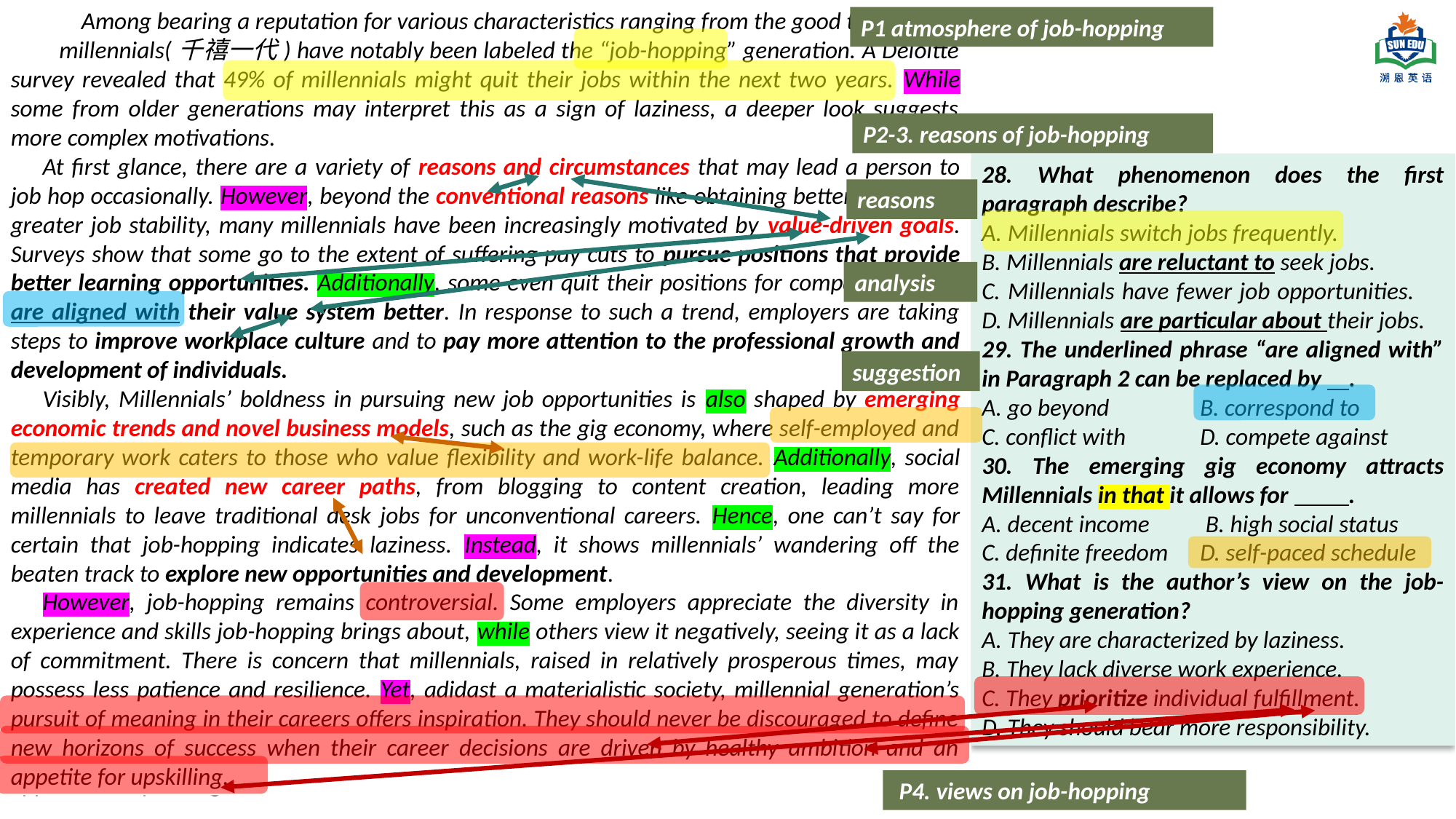

Among bearing a reputation for various characteristics ranging from the good to the bad,          millennials(千禧一代) have notably been labeled the “job-hopping” generation. A Deloitte survey revealed that 49% of millennials might quit their jobs within the next two years. While some from older generations may interpret this as a sign of laziness, a deeper look suggests more complex motivations.
At first glance, there are a variety of reasons and circumstances that may lead a person to job hop occasionally. However, beyond the conventional reasons like obtaining better salaries or greater job stability, many millennials have been increasingly motivated by value-driven goals. Surveys show that some go to the extent of suffering pay cuts to pursue positions that provide better learning opportunities. Additionally, some even quit their positions for companies which are aligned with their value system better. In response to such a trend, employers are taking steps to improve workplace culture and to pay more attention to the professional growth and development of individuals.
Visibly, Millennials’ boldness in pursuing new job opportunities is also shaped by emerging economic trends and novel business models, such as the gig economy, where self-employed and temporary work caters to those who value flexibility and work-life balance. Additionally, social media has created new career paths, from blogging to content creation, leading more millennials to leave traditional desk jobs for unconventional careers. Hence, one can’t say for certain that job-hopping indicates laziness. Instead, it shows millennials’ wandering off the beaten track to explore new opportunities and development.
However, job-hopping remains controversial. Some employers appreciate the diversity in experience and skills job-hopping brings about, while others view it negatively, seeing it as a lack of commitment. There is concern that millennials, raised in relatively prosperous times, may possess less patience and resilience. Yet, adidast a materialistic society, millennial generation’s pursuit of meaning in their careers offers inspiration. They should never be discouraged to define new horizons of success when their career decisions are driven by healthy ambition and an appetite for upskilling.
       Among bearing a reputation for various characteristics ranging from the good to the bad,          millennials(千禧一代) have notably been labeled the “job-hopping” generation. A Deloitte survey revealed that 49% of millennials might quit their jobs within the next two years. While some from older generations may interpret this as a sign of laziness, a deeper look suggests more complex motivations.
At first glance, there are a variety of reasons and circumstances that may lead a person to job hop occasionally. However, beyond the conventional reasons like obtaining better salaries or greater job stability, many millennials have been increasingly motivated by value-driven goals. Surveys show that some go to the extent of suffering pay cuts to pursue positions that provide better learning opportunities. Additionally, some even quit their positions for companies which are aligned with their value system better. In response to such a trend, employers are taking steps to improve workplace culture and to pay more attention to the professional growth and development of individuals.
Visibly, Millennials’ boldness in pursuing new job opportunities is also shaped by emerging economic trends and novel business models, such as the gig economy, where self-employed and temporary work caters to those who value flexibility and work-life balance. Additionally, social media has created new career paths, from blogging to content creation, leading more millennials to leave traditional desk jobs for unconventional careers. Hence, one can’t say for certain that job-hopping indicates laziness. Instead, it shows millennials’ wandering off the beaten track to explore new opportunities and development.
However, job-hopping remains controversial. Some employers appreciate the diversity in experience and skills job-hopping brings about, while others view it negatively, seeing it as a lack of commitment. There is concern that millennials, raised in relatively prosperous times, may possess less patience and resilience. Yet, adidast a materialistic society, millennial generation’s pursuit of meaning in their careers offers inspiration. They should never be discouraged to define new horizons of success when their career decisions are driven by healthy ambition and an appetite for upskilling.
P1 atmosphere of job-hopping

P2-3. reasons of job-hopping
28. What phenomenon does the first paragraph describe?
A. Millennials switch jobs frequently.
B. Millennials are reluctant to seek jobs.
C. Millennials have fewer job opportunities.     D. Millennials are particular about their jobs.
29. The underlined phrase “are aligned with” in Paragraph 2 can be replaced by     .
A. go beyond               	B. correspond to
C. conflict with     	D. compete against
30. The emerging gig economy attracts Millennials in that it allows for           .
A. decent income	 B. high social status
C. definite freedom   	D. self-paced schedule
31. What is the author’s view on the job-hopping generation?
A. They are characterized by laziness.
B. They lack diverse work experience.
C. They prioritize individual fulfillment.
D. They should bear more responsibility.
reasons

analysis

suggestion

 P4. views on job-hopping